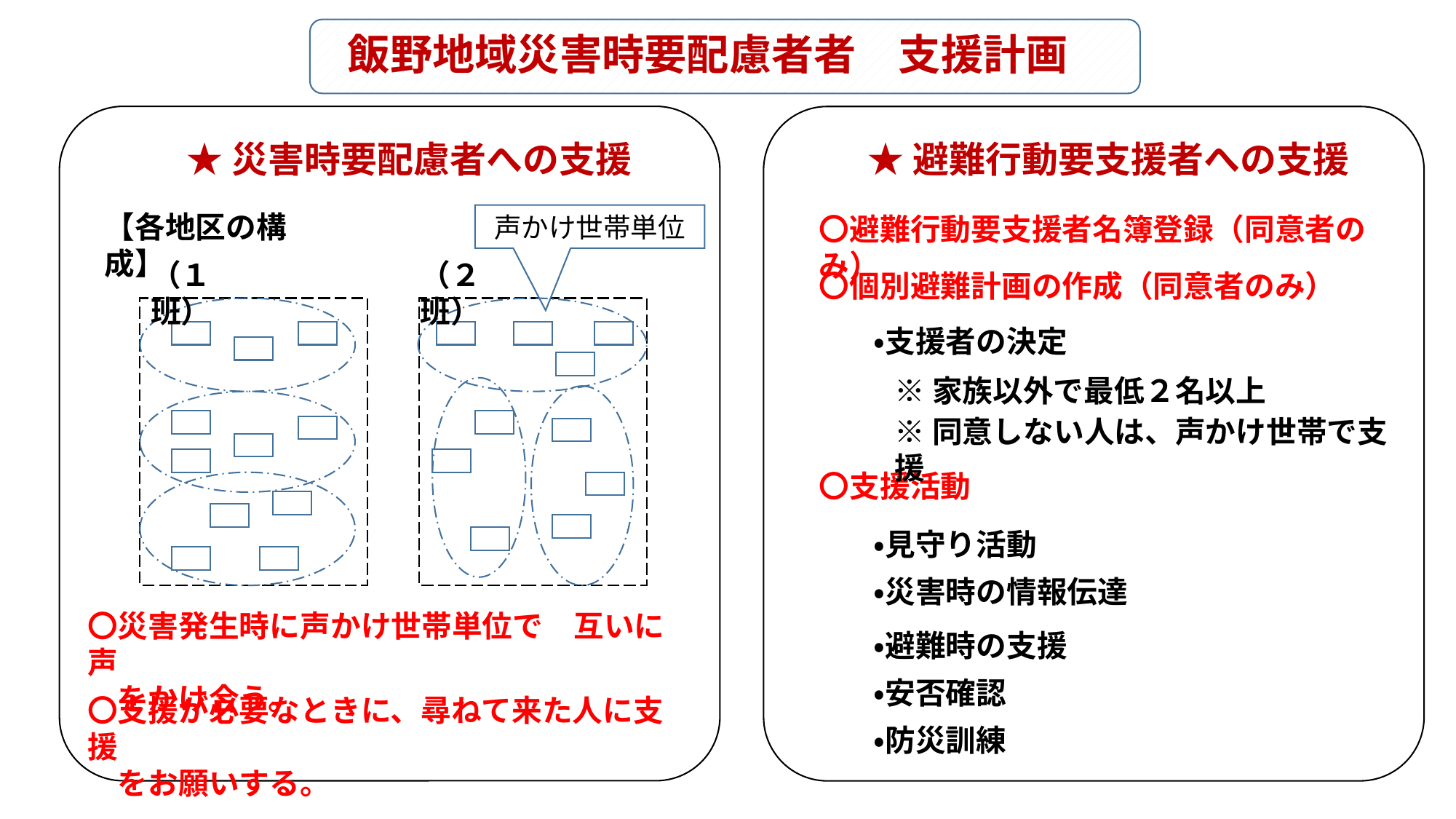

# 飯野地域災害時要配慮者者　支援計画

★災害時要配慮者への支援
★避難行動要支援者への支援
【各地区の構成】
声かけ世帯単位
〇避難行動要支援者名簿登録（同意者のみ）
（１班）
（２班）
〇個別避難計画の作成（同意者のみ）

・支援者の決定

※家族以外で最低２名以上

※同意しない人は、声かけ世帯で支援

〇支援活動

・見守り活動

・災害時の情報伝達
〇災害発生時に声かけ世帯単位で　互いに声
　をかけ合う。
・避難時の支援
・安否確認
〇支援が必要なときに、尋ねて来た人に支援
　をお願いする。
・防災訓練
15